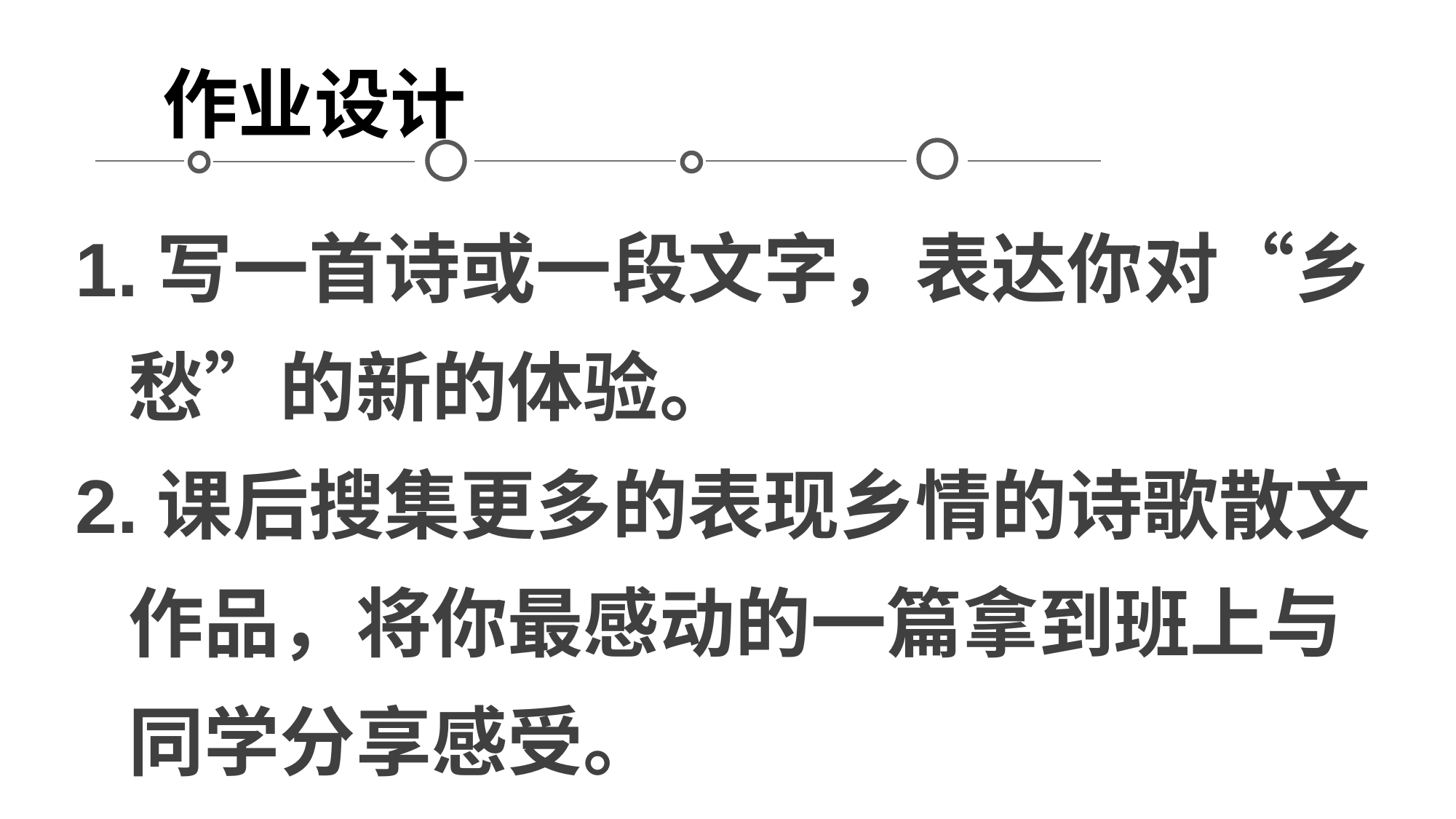

作业设计

1.写一首诗或一段文字，表达你对“乡
  愁”的新的体验。
2.课后搜集更多的表现乡情的诗歌散文
  作品，将你最感动的一篇拿到班上与
  同学分享感受。